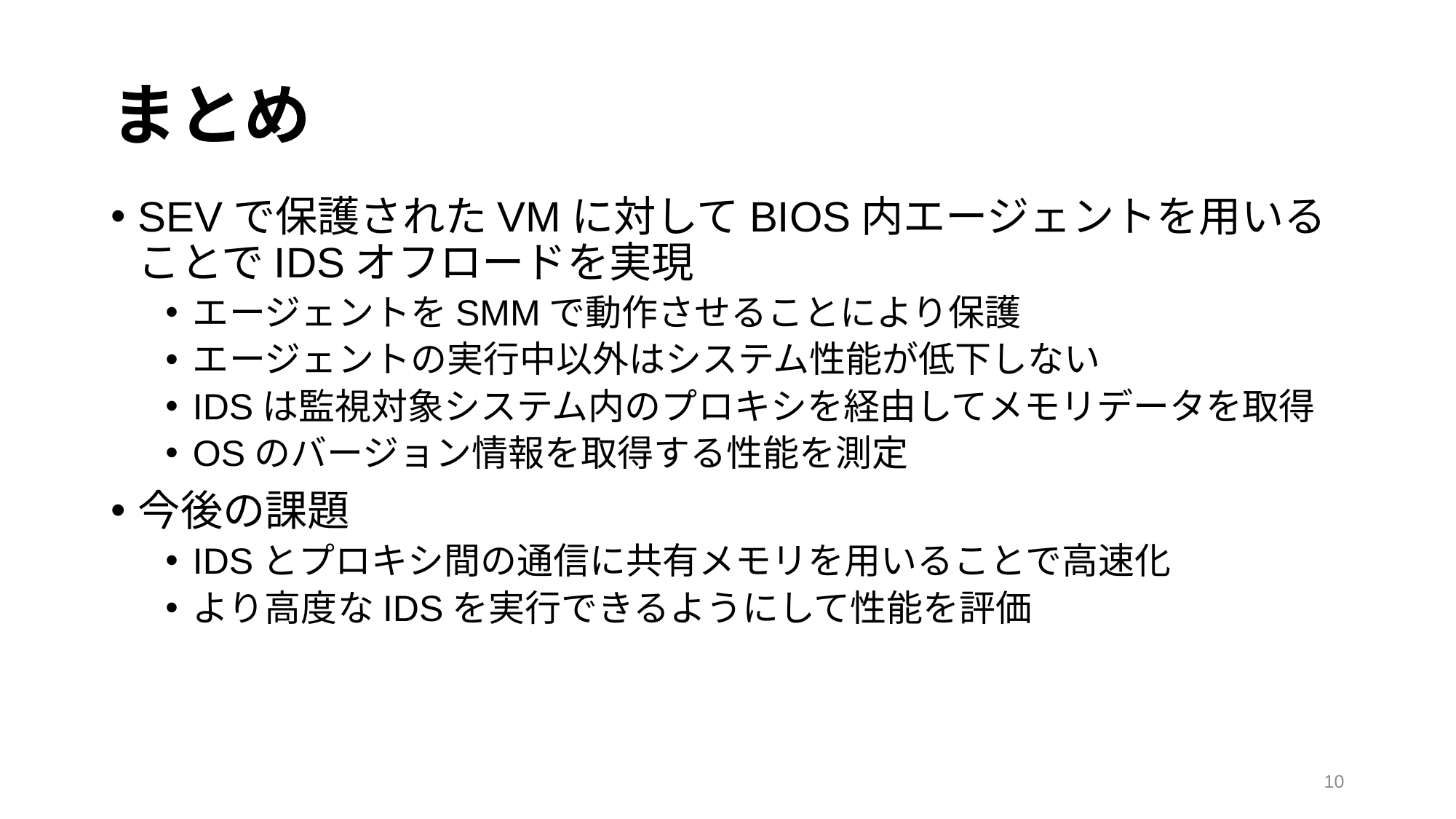

# まとめ
SEVで保護されたVMに対してBIOS内エージェントを用いることでIDSオフロードを実現
エージェントをSMMで動作させることにより保護
エージェントの実行中以外はシステム性能が低下しない
IDSは監視対象システム内のプロキシを経由してメモリデータを取得
OSのバージョン情報を取得する性能を測定
今後の課題
IDSとプロキシ間の通信に共有メモリを用いることで高速化
より高度なIDSを実行できるようにして性能を評価
10